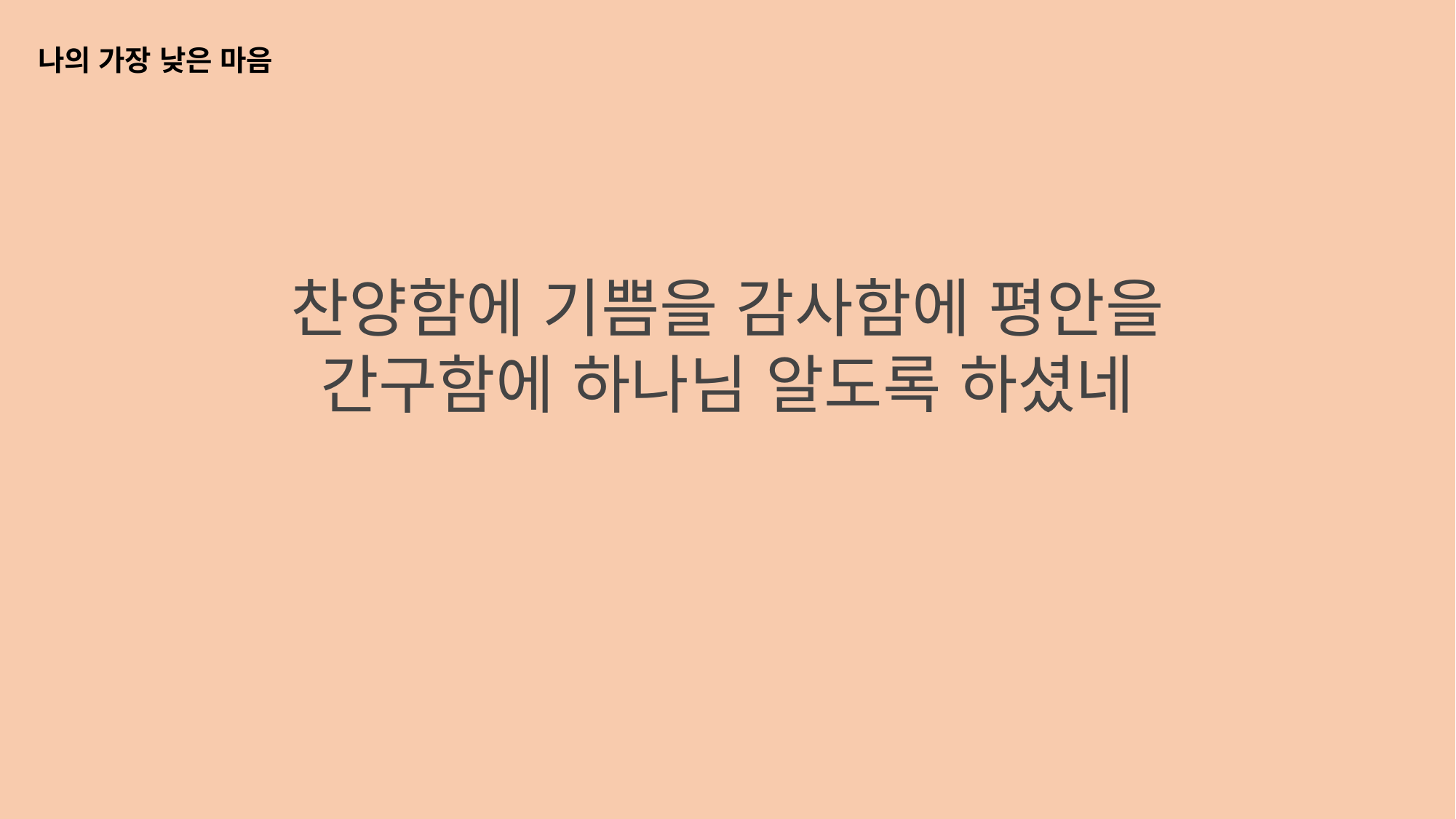

나의 가장 낮은 마음

찬양함에 기쁨을 감사함에 평안을
간구함에 하나님 알도록 하셨네